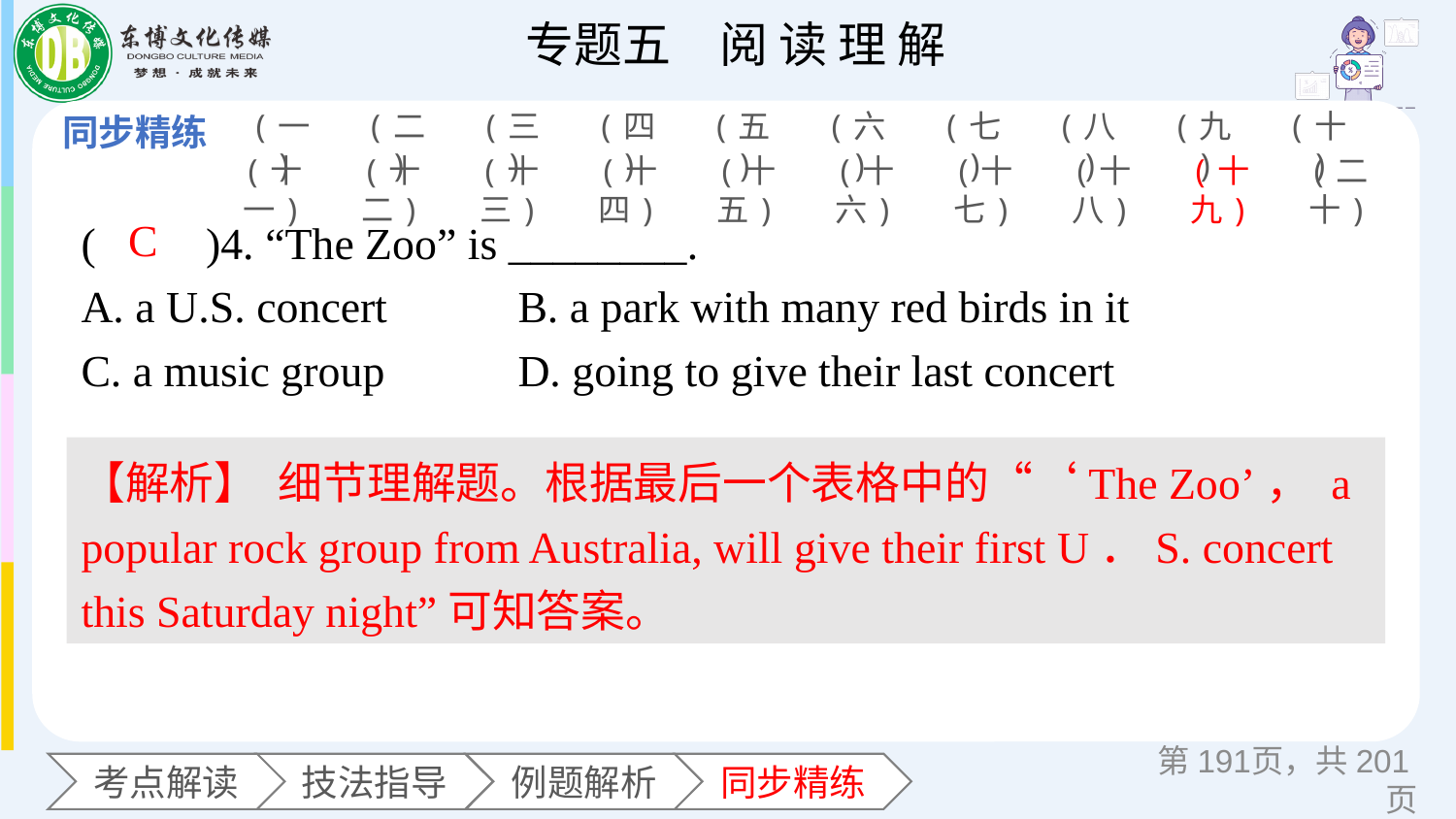

(一)
(二)
(三)
(四)
(五)
(六)
(七)
(八)
(九)
(十)
(十一)
(十二)
(十三)
(十四)
(十五)
(十六)
(十七)
(十八)
(十九)
(二十)
(　　)4. “The Zoo” is ________.
A. a U.S. concert    	B. a park with many red birds in it
C. a music group    	D. going to give their last concert
C
【解析】  细节理解题。根据最后一个表格中的“‘The Zoo’， a popular rock group from Australia, will give their first U．S. concert this Saturday night”可知答案。
第191页，共201页